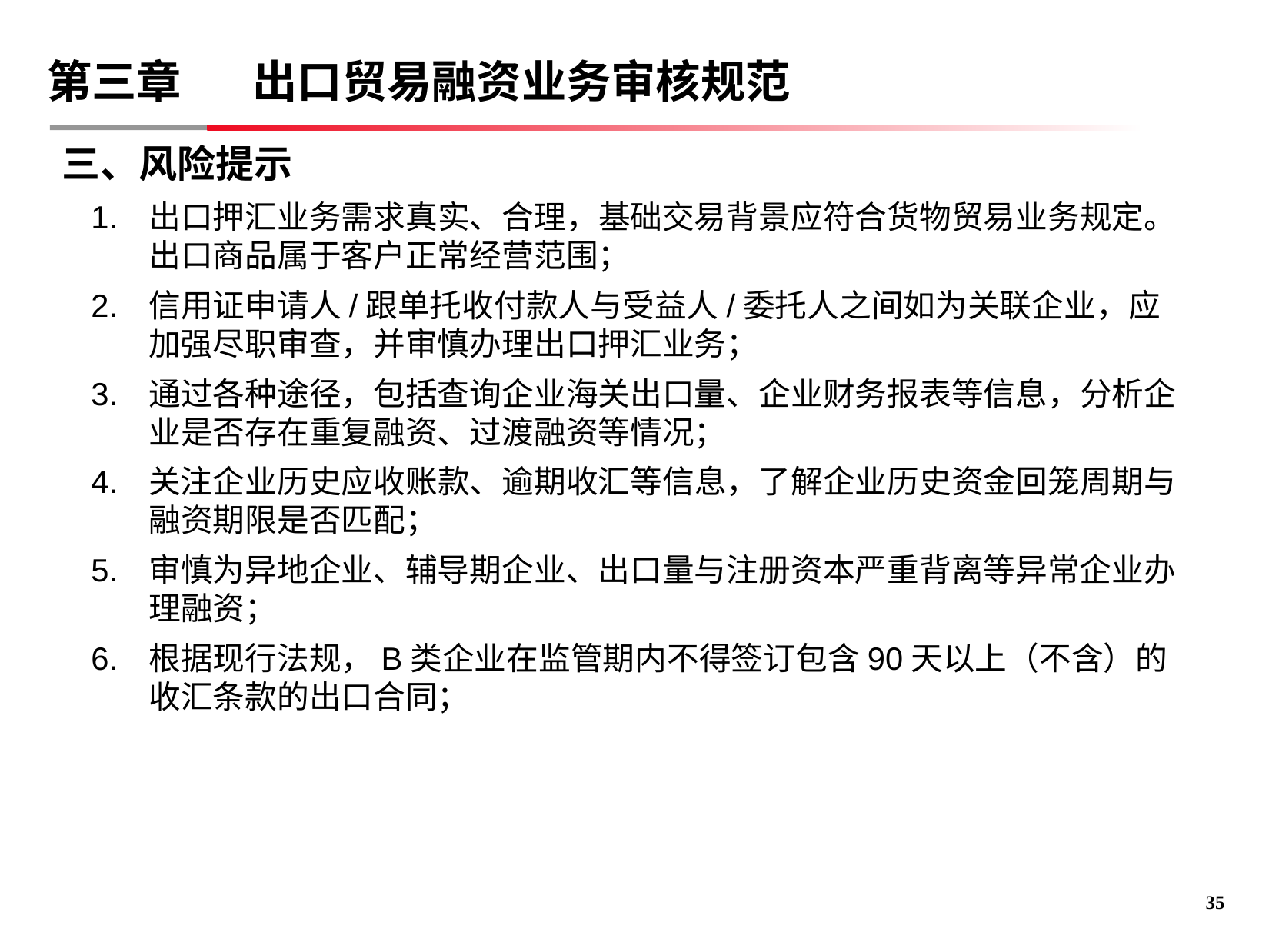

第三章       出口贸易融资业务审核规范
三、风险提示
出口押汇业务需求真实、合理，基础交易背景应符合货物贸易业务规定。出口商品属于客户正常经营范围；
信用证申请人/跟单托收付款人与受益人/委托人之间如为关联企业，应加强尽职审查，并审慎办理出口押汇业务；
通过各种途径，包括查询企业海关出口量、企业财务报表等信息，分析企业是否存在重复融资、过渡融资等情况；
关注企业历史应收账款、逾期收汇等信息，了解企业历史资金回笼周期与融资期限是否匹配；
审慎为异地企业、辅导期企业、出口量与注册资本严重背离等异常企业办理融资；
根据现行法规，B类企业在监管期内不得签订包含90天以上（不含）的收汇条款的出口合同；
35